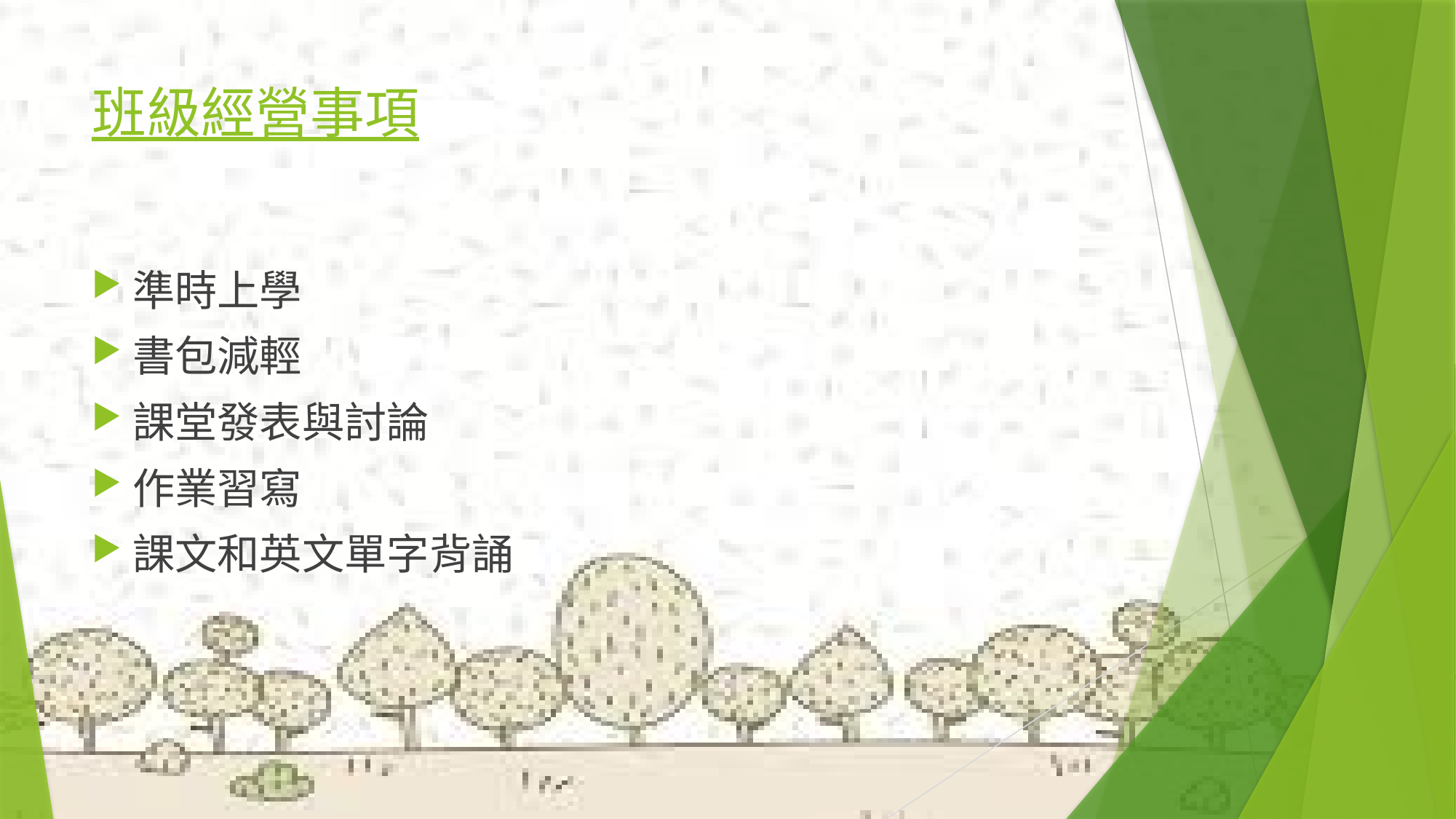

# 班級經營事項
準時上學
書包減輕
課堂發表與討論
作業習寫
課文和英文單字背誦